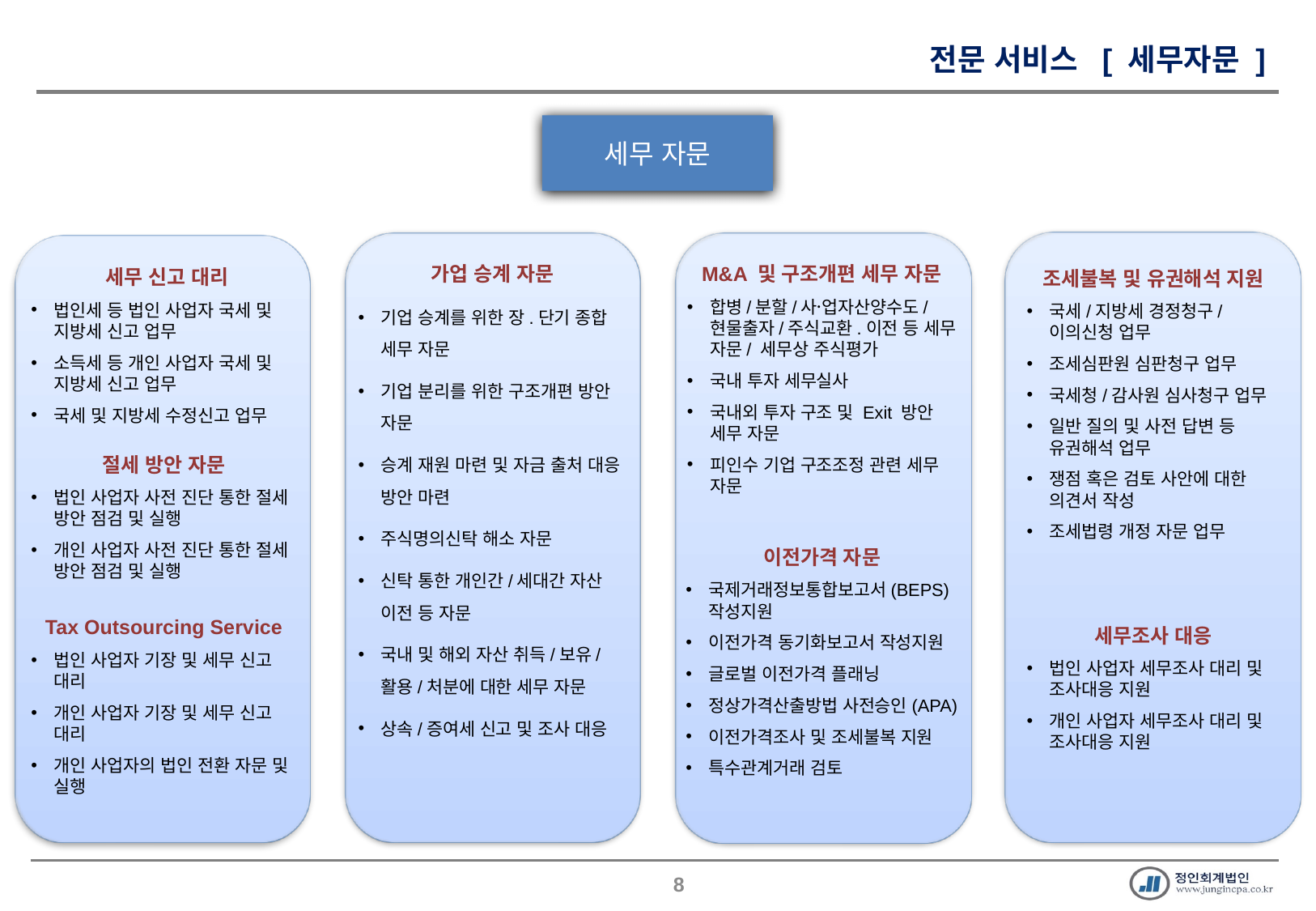

전문 서비스  [ 세무자문 ]
세무 자문

조세불복 및 유권해석 지원
국세/지방세 경정청구/이의신청 업무
조세심판원 심판청구 업무
국세청/감사원 심사청구 업무
일반 질의 및 사전 답변 등 유권해석 업무
쟁점 혹은 검토 사안에 대한 의견서 작성
조세법령 개정 자문 업무
가업 승계 자문
기업 승계를 위한 장.단기 종합 세무 자문
기업 분리를 위한 구조개편 방안 자문
승계 재원 마련 및 자금 출처 대응 방안 마련
주식명의신탁 해소 자문
신탁 통한 개인간/세대간 자산 이전 등 자문
국내 및 해외 자산 취득/보유/활용/처분에 대한 세무 자문
상속/증여세 신고 및 조사 대응
M&A 및 구조개편 세무 자문
합병/분할/사업〮자산양수도/현물출자/주식교환.이전 등 세무 자문/ 세무상 주식평가
국내 투자 세무실사
국내외 투자 구조 및 Exit 방안 세무 자문
피인수 기업 구조조정 관련 세무 자문
세무 신고 대리
법인세 등 법인 사업자 국세 및 지방세 신고 업무
소득세 등 개인 사업자 국세 및 지방세 신고 업무
국세 및 지방세 수정신고 업무
절세 방안 자문
법인 사업자 사전 진단 통한 절세 방안 점검 및 실행
개인 사업자 사전 진단 통한 절세 방안 점검 및 실행
이전가격 자문
국제거래정보통합보고서(BEPS) 작성지원
이전가격 동기화보고서 작성지원
글로벌 이전가격 플래닝
정상가격산출방법 사전승인(APA)
이전가격조사 및 조세불복 지원
특수관계거래 검토
Tax Outsourcing Service
법인 사업자 기장 및 세무 신고 대리
개인 사업자 기장 및 세무 신고 대리
개인 사업자의 법인 전환 자문 및 실행
세무조사 대응
법인 사업자 세무조사 대리 및 조사대응 지원
개인 사업자 세무조사 대리 및 조사대응 지원
8